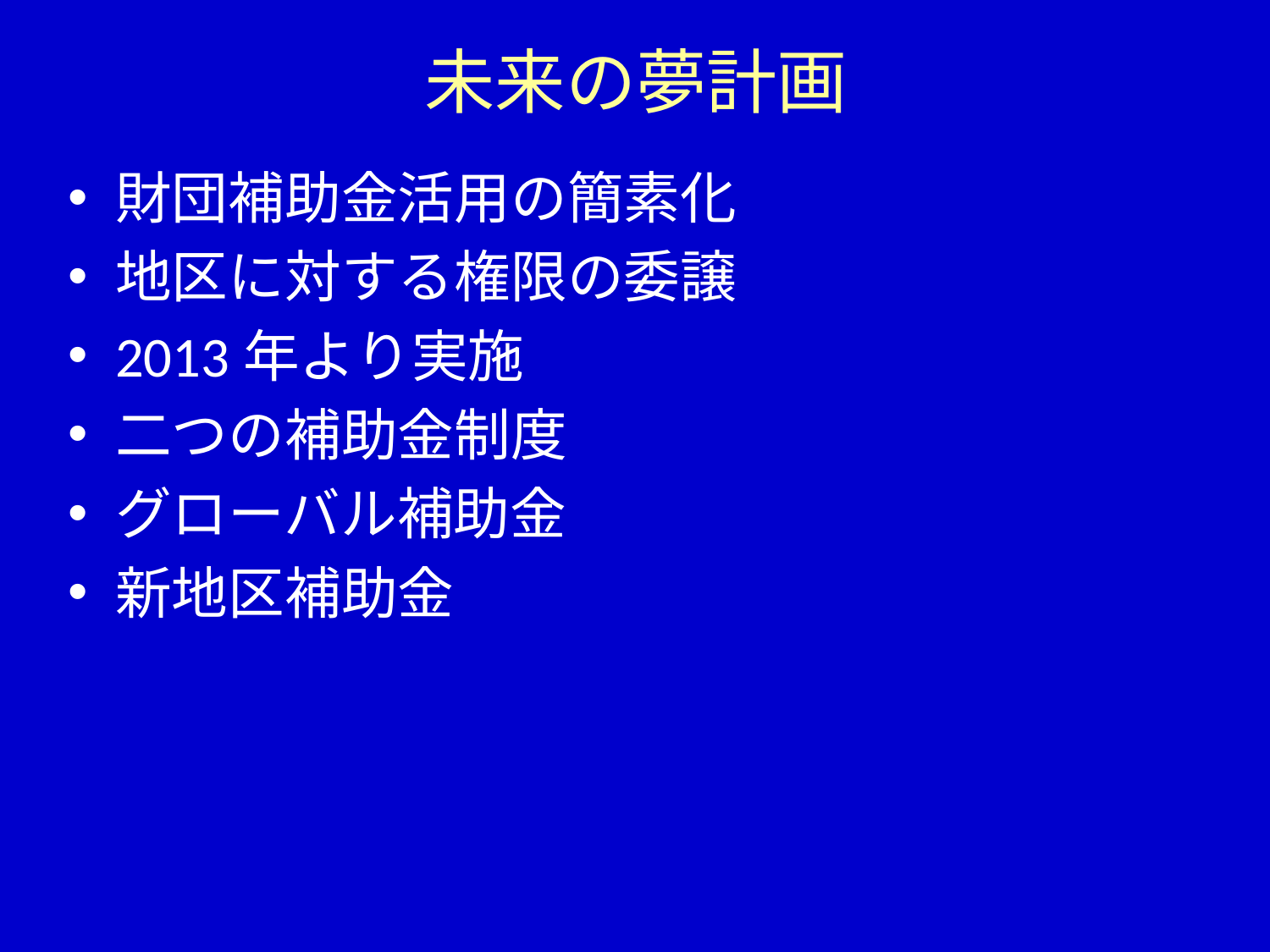

# 未来の夢計画
財団補助金活用の簡素化
地区に対する権限の委譲
2013年より実施
二つの補助金制度
グローバル補助金
新地区補助金